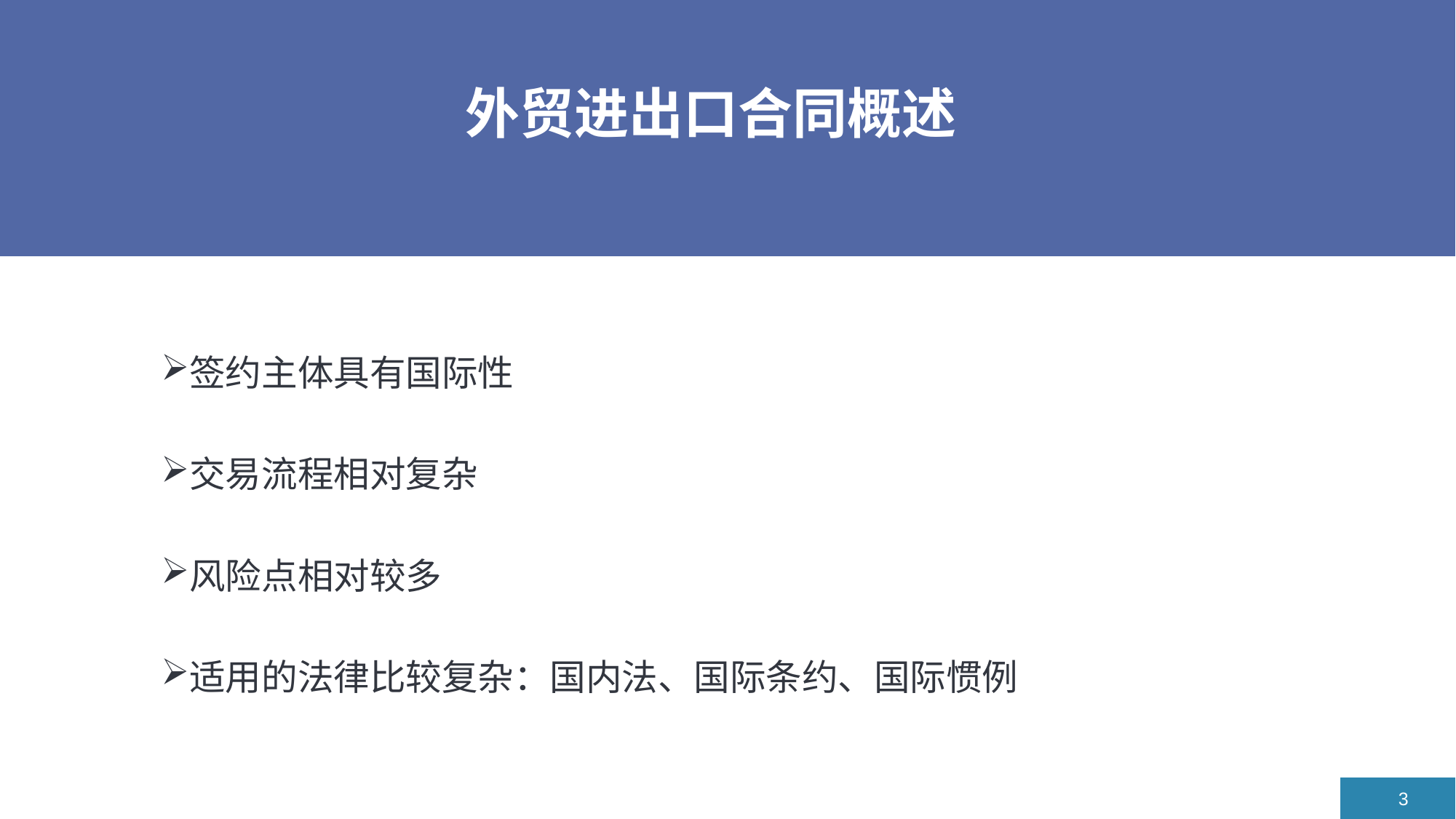

# 外贸进出口合同概述
签约主体具有国际性
交易流程相对复杂
风险点相对较多
适用的法律比较复杂：国内法、国际条约、国际惯例
3